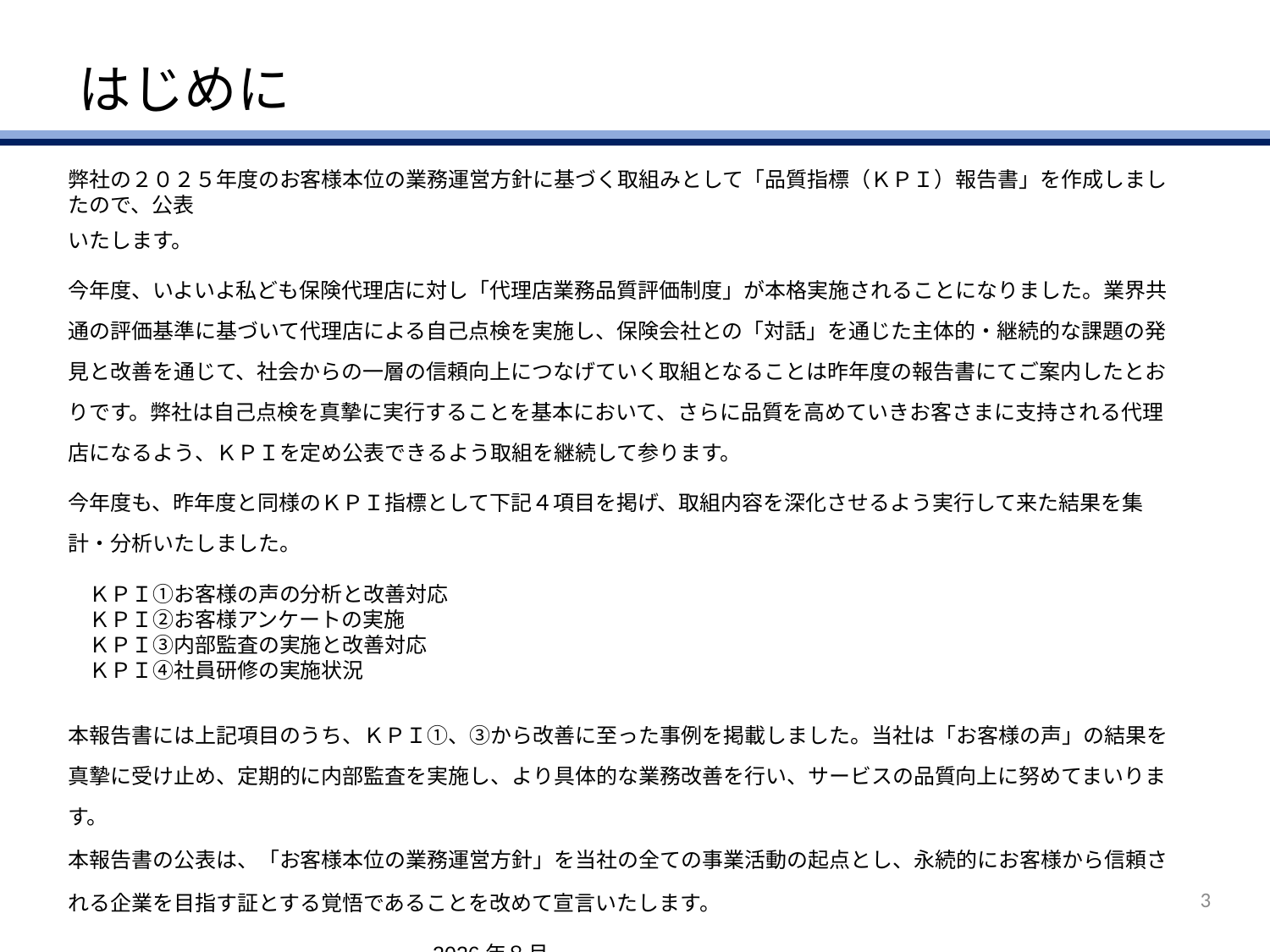

はじめに
弊社の２０２５年度のお客様本位の業務運営方針に基づく取組みとして「品質指標（ＫＰＩ）報告書」を作成しましたので、公表
いたします。
今年度、いよいよ私ども保険代理店に対し「代理店業務品質評価制度」が本格実施されることになりました。業界共通の評価基準に基づいて代理店による自己点検を実施し、保険会社との「対話」を通じた主体的・継続的な課題の発見と改善を通じて、社会からの一層の信頼向上につなげていく取組となることは昨年度の報告書にてご案内したとおりです。弊社は自己点検を真摯に実行することを基本において、さらに品質を高めていきお客さまに支持される代理店になるよう、ＫＰＩを定め公表できるよう取組を継続して参ります。
今年度も、昨年度と同様のＫＰＩ指標として下記４項目を掲げ、取組内容を深化させるよう実行して来た結果を集計・分析いたしました。

　ＫＰＩ①お客様の声の分析と改善対応
　ＫＰＩ②お客様アンケートの実施
　ＫＰＩ③内部監査の実施と改善対応
　ＫＰＩ④社員研修の実施状況

本報告書には上記項目のうち、ＫＰＩ①、③から改善に至った事例を掲載しました。当社は「お客様の声」の結果を真摯に受け止め、定期的に内部監査を実施し、より具体的な業務改善を行い、サービスの品質向上に努めてまいります。
本報告書の公表は、「お客様本位の業務運営方針」を当社の全ての事業活動の起点とし、永続的にお客様から信頼される企業を目指す証とする覚悟であることを改めて宣言いたします。
　　　　　　　　　　　　　　　　　　　　　　　　　　　　　　　　　　　　　　　　　　　　　　　　　　　　　　　　　　　　　　　　　　　　　2026年８月
ＩＳＯ・Ｐマーク室長
3